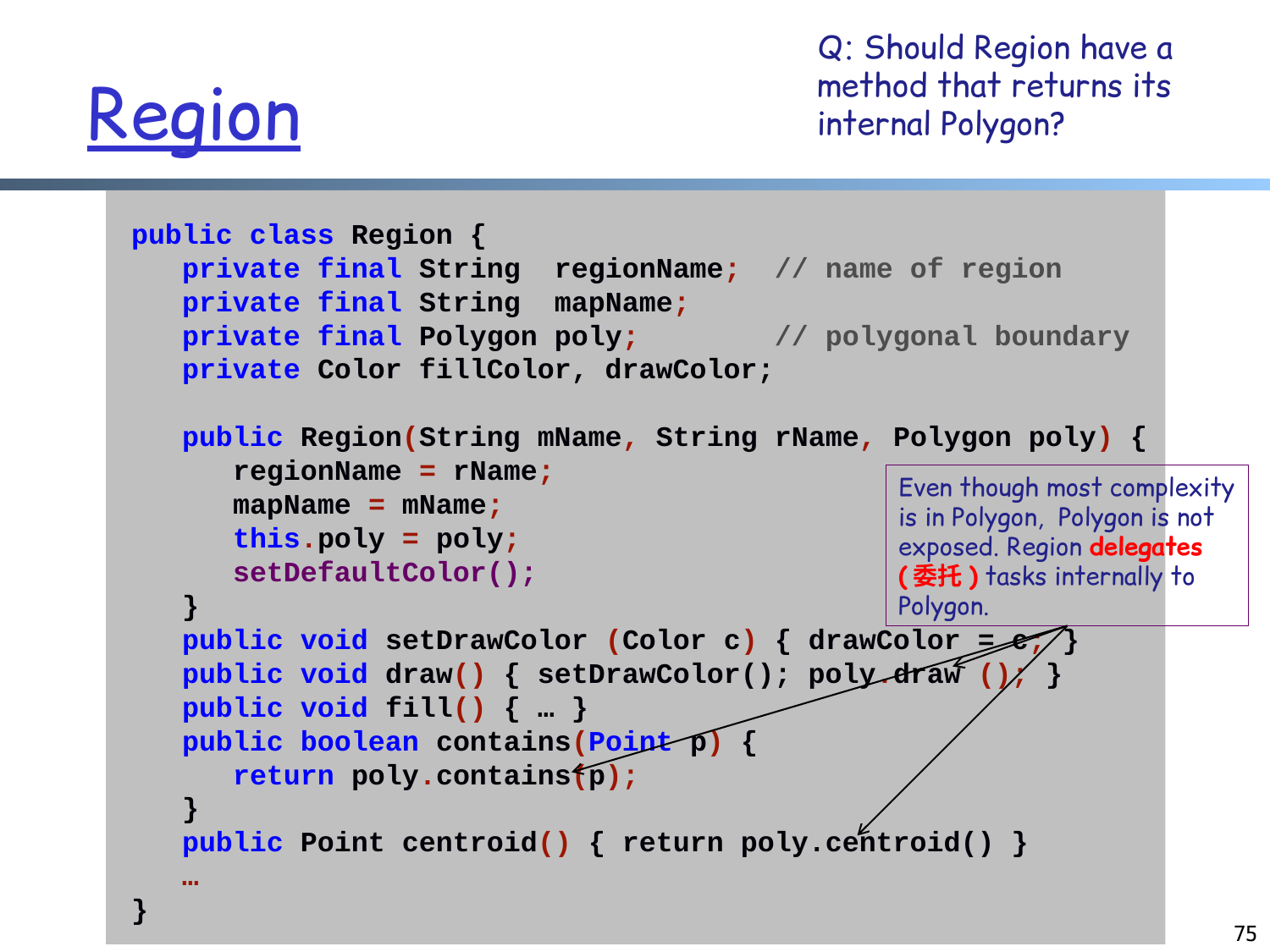

Q: Should Region have a method that returns its internal Polygon?
# Region
public class Region {
   private final String  regionName;  // name of region
   private final String  mapName;
   private final Polygon poly;        // polygonal boundary
   private Color fillColor, drawColor;

   public Region(String mName, String rName, Polygon poly) {
      regionName = rName;
      mapName = mName;
      this.poly = poly;
      setDefaultColor();
   }
   public void setDrawColor (Color c) { drawColor = c; }
   public void draw() { setDrawColor(); poly.draw (); }
   public void fill() { … }
   public boolean contains(Point p) {
      return poly.contains(p);
   }
   public Point centroid() { return poly.centroid() }
   …
}
Even though most complexity is in Polygon,  Polygon is not exposed. Region delegates (委托) tasks internally to Polygon.
75